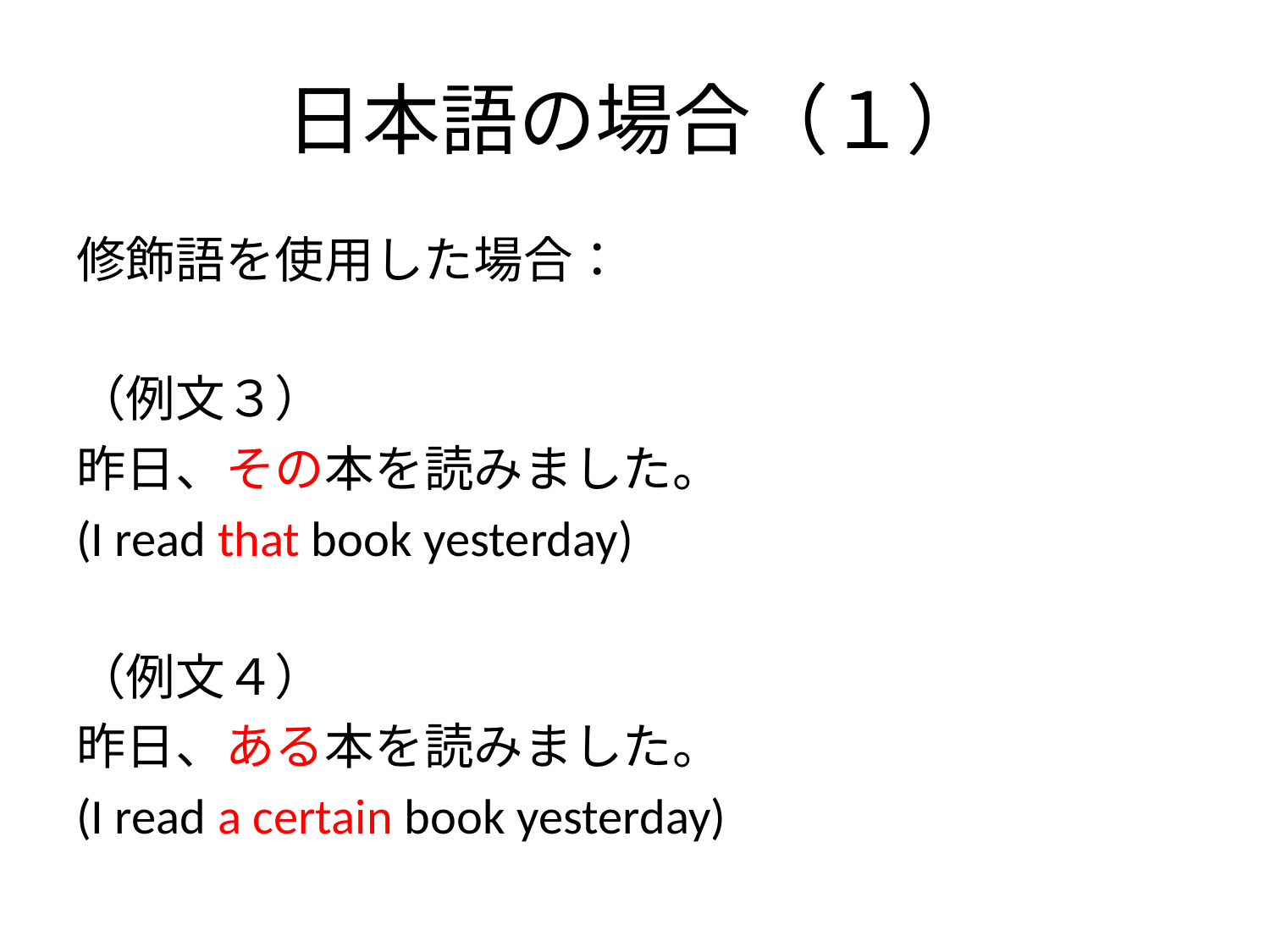

# 日本語の場合（１）
修飾語を使用した場合：

（例文３）
昨日、その本を読みました。
(I read that book yesterday)

（例文４）
昨日、ある本を読みました。
(I read a certain book yesterday)